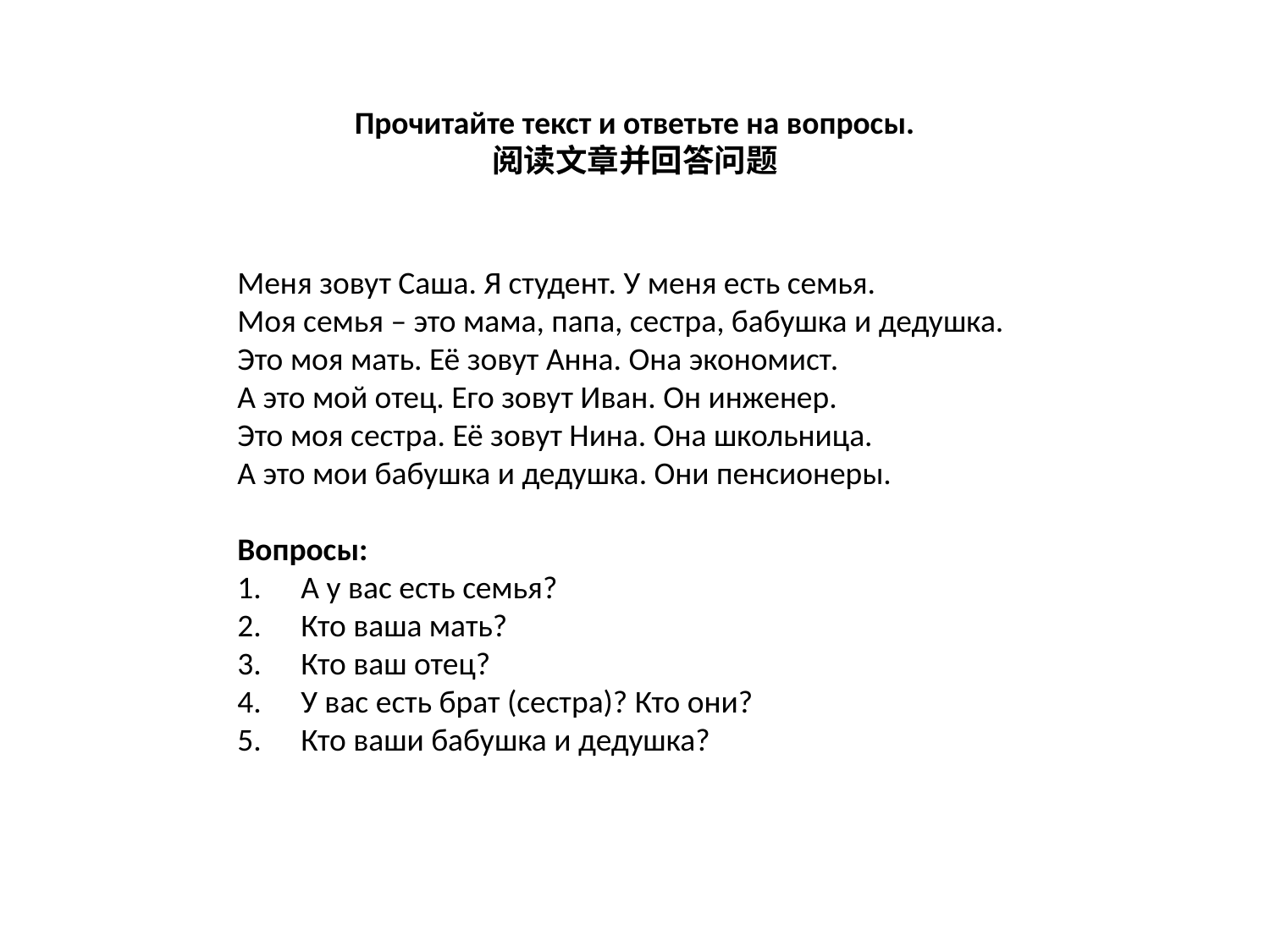

Прочитайте текст и ответьте на вопросы.
阅读文章并回答问题
Меня зовут Саша. Я студент. У меня есть семья.
Моя семья – это мама, папа, сестра, бабушка и дедушка.
Это моя мать. Её зовут Анна. Она экономист.
А это мой отец. Его зовут Иван. Он инженер.
Это моя сестра. Её зовут Нина. Она школьница.
А это мои бабушка и дедушка. Они пенсионеры.

Вопросы:
А у вас есть семья?
Кто ваша мать?
Кто ваш отец?
У вас есть брат (сестра)? Кто они?
Кто ваши бабушка и дедушка?